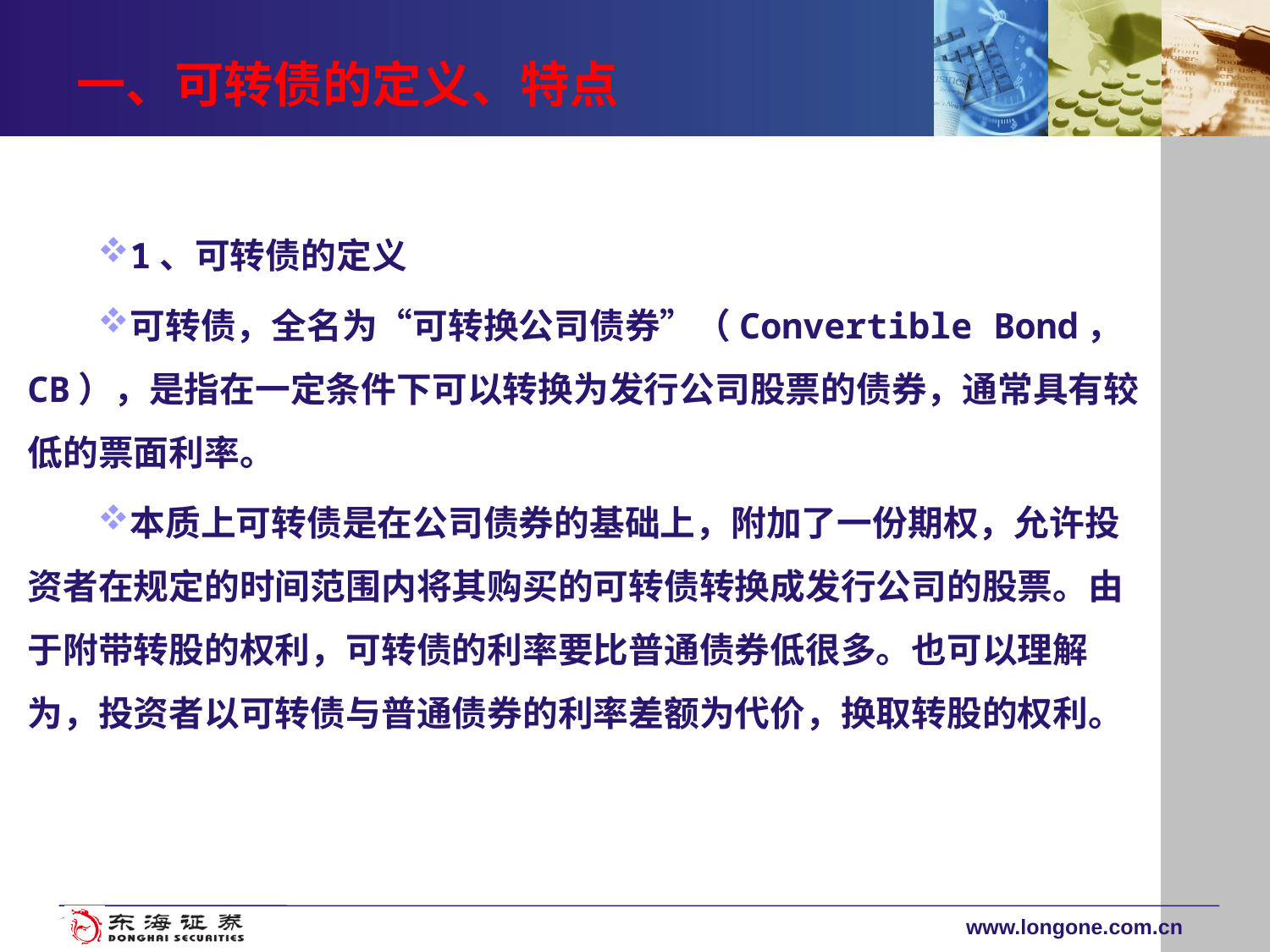

如果是无业，本人成分能填写护士吗
# 一、可转债的定义、特点

1、可转债的定义
可转债，全名为“可转换公司债券”（Convertible Bond，CB），是指在一定条件下可以转换为发行公司股票的债券，通常具有较低的票面利率。
本质上可转债是在公司债券的基础上，附加了一份期权，允许投资者在规定的时间范围内将其购买的可转债转换成发行公司的股票。由于附带转股的权利，可转债的利率要比普通债券低很多。也可以理解为，投资者以可转债与普通债券的利率差额为代价，换取转股的权利。
www.longone.com.cn